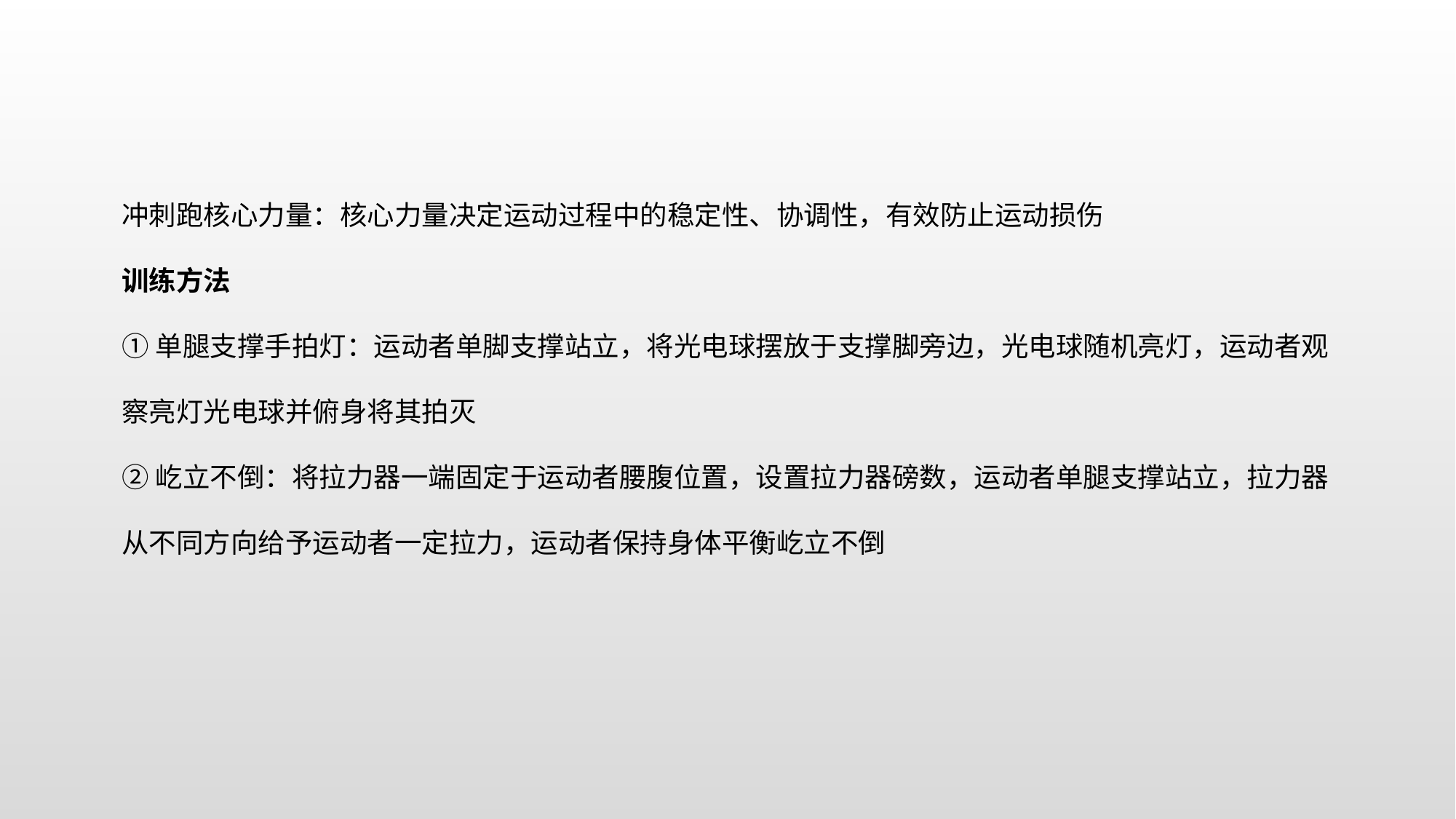

冲刺跑核心力量：核心力量决定运动过程中的稳定性、协调性，有效防止运动损伤
训练方法
①单腿支撑手拍灯：运动者单脚支撑站立，将光电球摆放于支撑脚旁边，光电球随机亮灯，运动者观察亮灯光电球并俯身将其拍灭
②屹立不倒：将拉力器一端固定于运动者腰腹位置，设置拉力器磅数，运动者单腿支撑站立，拉力器从不同方向给予运动者一定拉力，运动者保持身体平衡屹立不倒